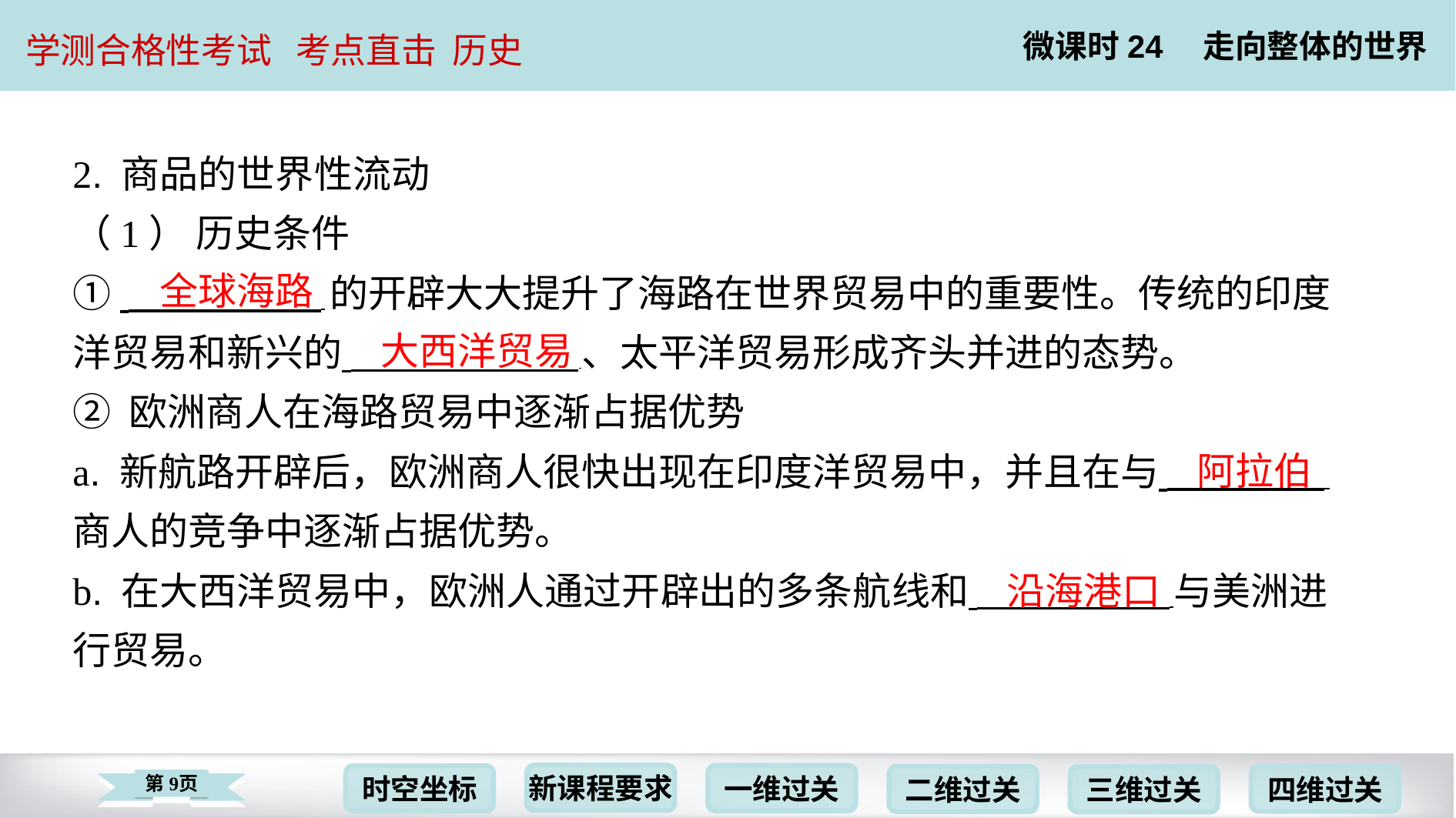

2. 商品的世界性流动
（1） 历史条件
①                              的开辟大大提升了海路在世界贸易中的重要性。传统的印度
洋贸易和新兴的                                  、太平洋贸易形成齐头并进的态势。
② 欧洲商人在海路贸易中逐渐占据优势
a. 新航路开辟后，欧洲商人很快出现在印度洋贸易中，并且在与                        ⁠
商人的竞争中逐渐占据优势。
b. 在大西洋贸易中，欧洲人通过开辟出的多条航线和                             ⁠与美洲进
行贸易。
全球海路
大西洋贸易
阿拉伯
沿海港口